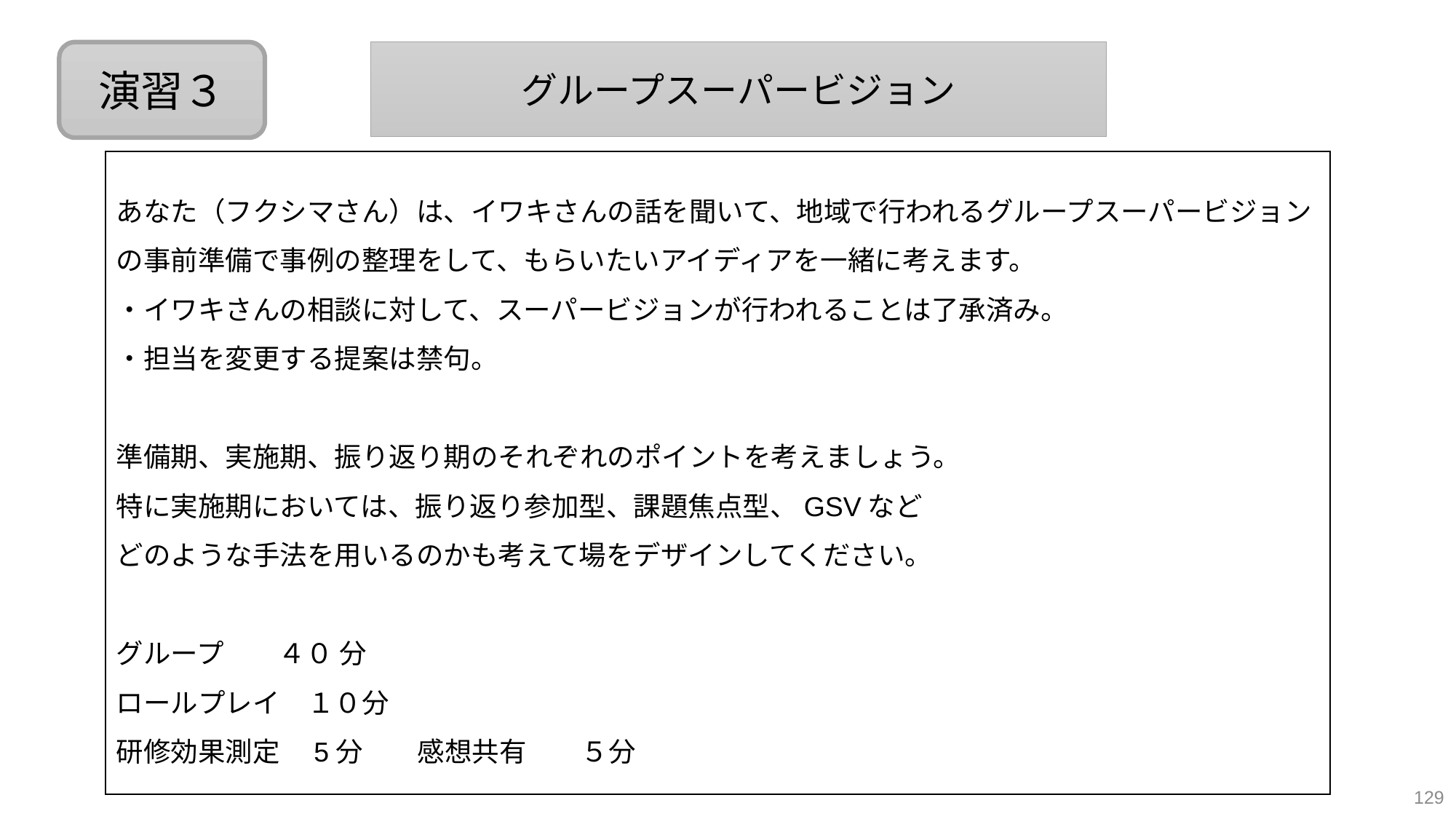

演習３
グループスーパービジョン
あなた（フクシマさん）は、イワキさんの話を聞いて、地域で行われるグループスーパービジョンの事前準備で事例の整理をして、もらいたいアイディアを一緒に考えます。
・イワキさんの相談に対して、スーパービジョンが行われることは了承済み。
・担当を変更する提案は禁句。

準備期、実施期、振り返り期のそれぞれのポイントを考えましょう。
特に実施期においては、振り返り参加型、課題焦点型、GSVなど
どのような手法を用いるのかも考えて場をデザインしてください。

グループ　　４０ 分
ロールプレイ　１０分
研修効果測定　5分　　感想共有　　５分
129